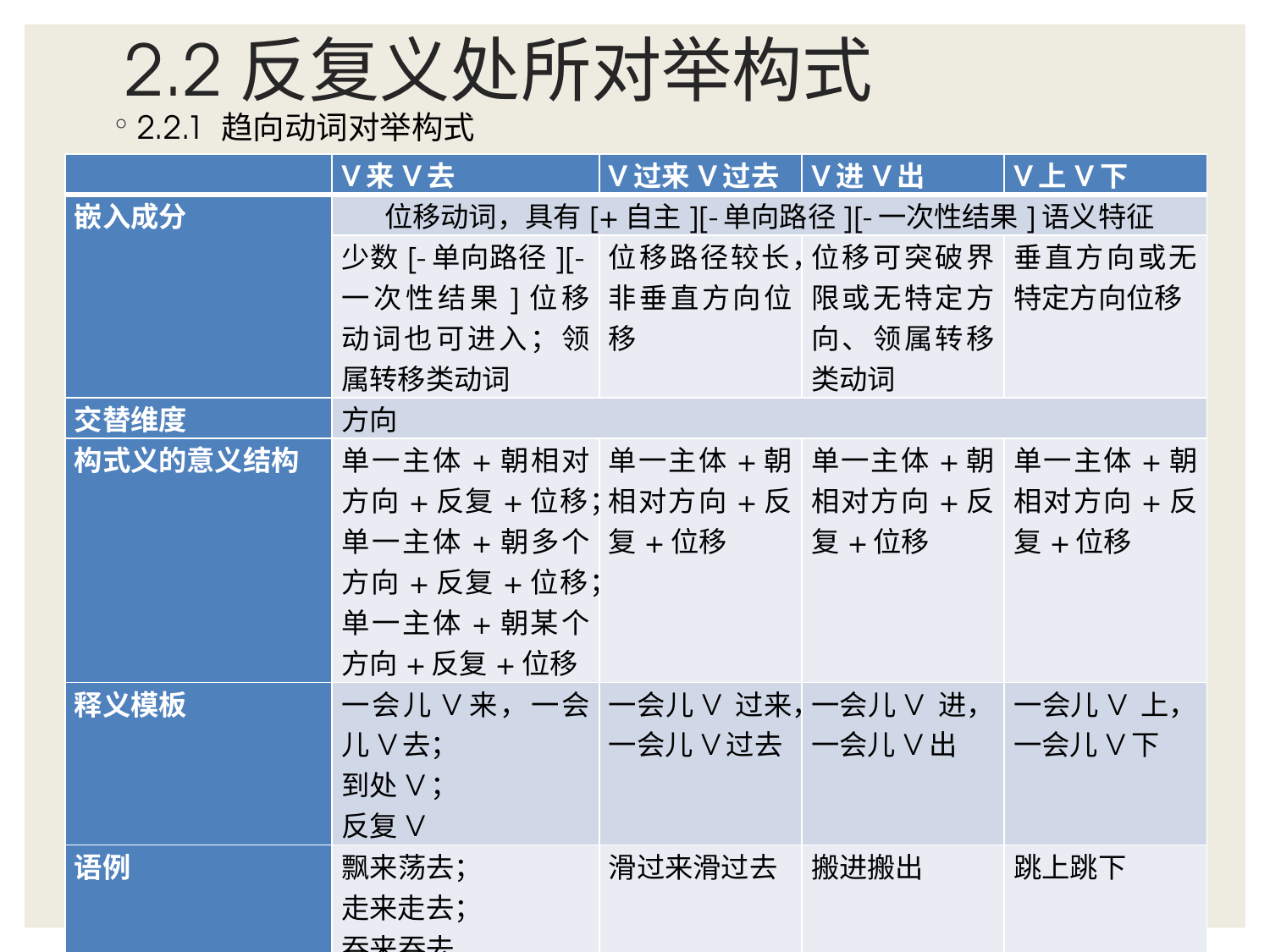

# 2.2反复义处所对举构式
2.2.1 趋向动词对举构式

|  | V来V去 | V过来V过去 | V进V出 | V上V下 |
| --- | --- | --- | --- | --- |
| 嵌入成分 | 位移动词，具有[+自主][-单向路径][-一次性结果]语义特征 |  |  |  |
|  | 少数[-单向路径][-一次性结果]位移动词也可进入；领属转移类动词 | 位移路径较长，非垂直方向位移 | 位移可突破界限或无特定方向、领属转移类动词 | 垂直方向或无特定方向位移 |
| 交替维度 | 方向 |  |  |  |
| 构式义的意义结构 | 单一主体+朝相对方向+反复+位移； 单一主体+朝多个方向+反复+位移； 单一主体+朝某个方向+反复+位移 | 单一主体+朝相对方向+反复+位移 | 单一主体+朝相对方向+反复+位移 | 单一主体+朝相对方向+反复+位移 |
| 释义模板 | 一会儿V来，一会儿V去； 到处V； 反复V | 一会儿V 过来，一会儿V过去 | 一会儿V 进，一会儿V出 | 一会儿V 上，一会儿V下 |
| 语例 | 飘来荡去； 走来走去； 吞来吞去 | 滑过来滑过去 | 搬进搬出 | 跳上跳下 |